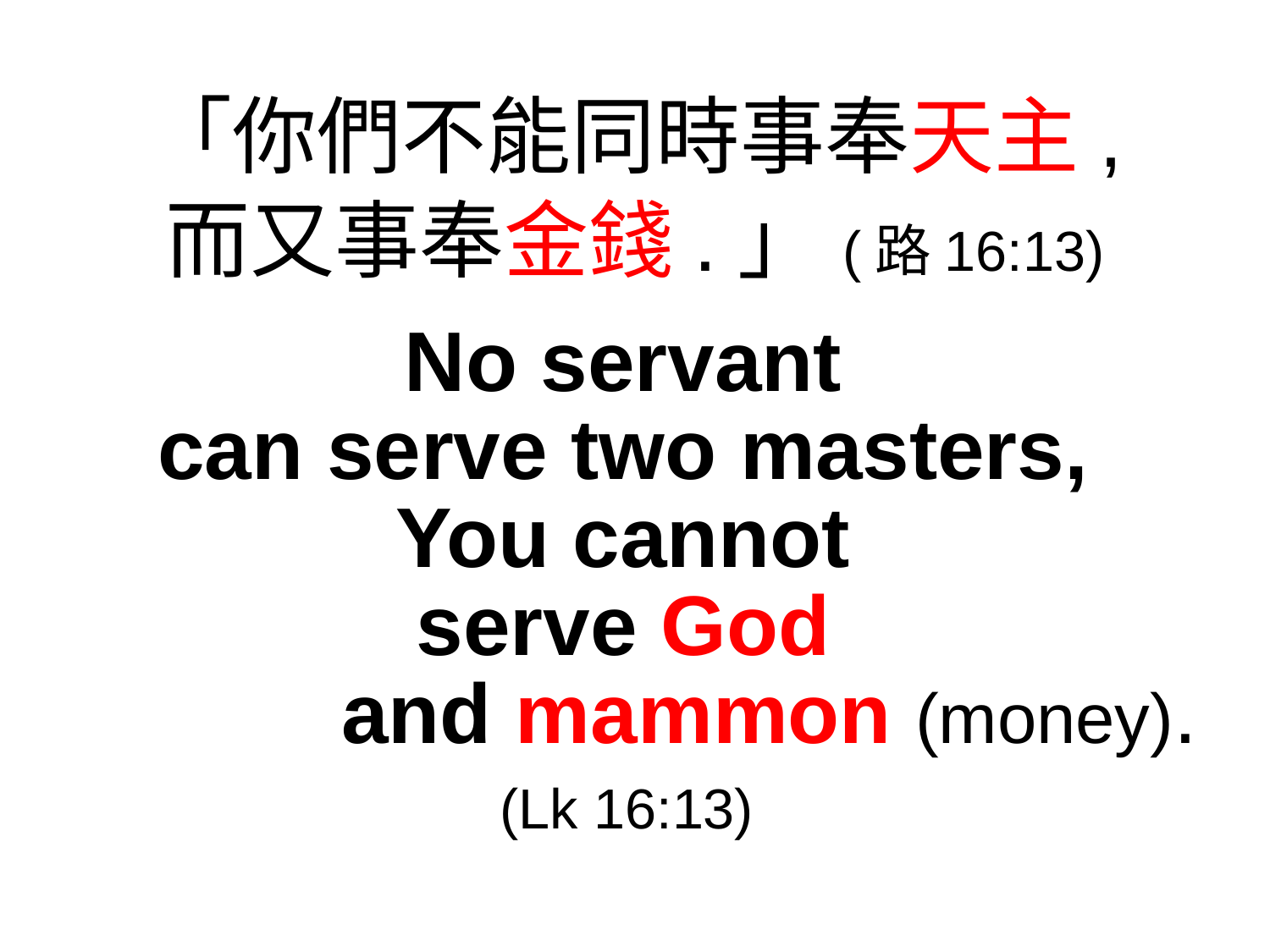

「你們不能同時事奉天主,
而又事奉金錢.」(路16:13)
No servant
can serve two masters,
You cannot
serve God
              and mammon (money).
(Lk 16:13)